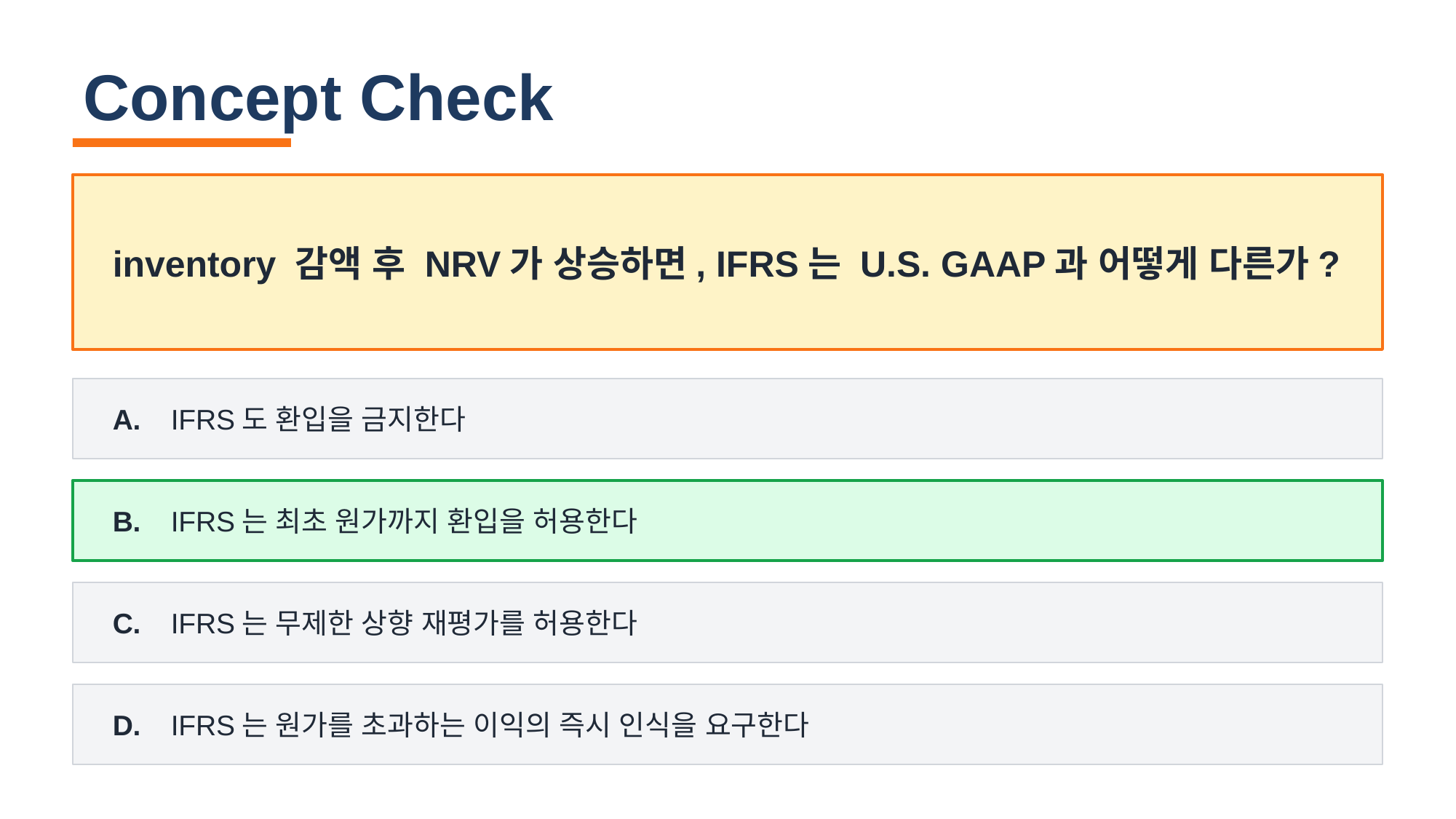

Concept Check

inventory 감액 후 NRV가 상승하면, IFRS는 U.S. GAAP과 어떻게 다른가?

A.
IFRS도 환입을 금지한다

B.
IFRS는 최초 원가까지 환입을 허용한다

C.
IFRS는 무제한 상향 재평가를 허용한다

D.
IFRS는 원가를 초과하는 이익의 즉시 인식을 요구한다